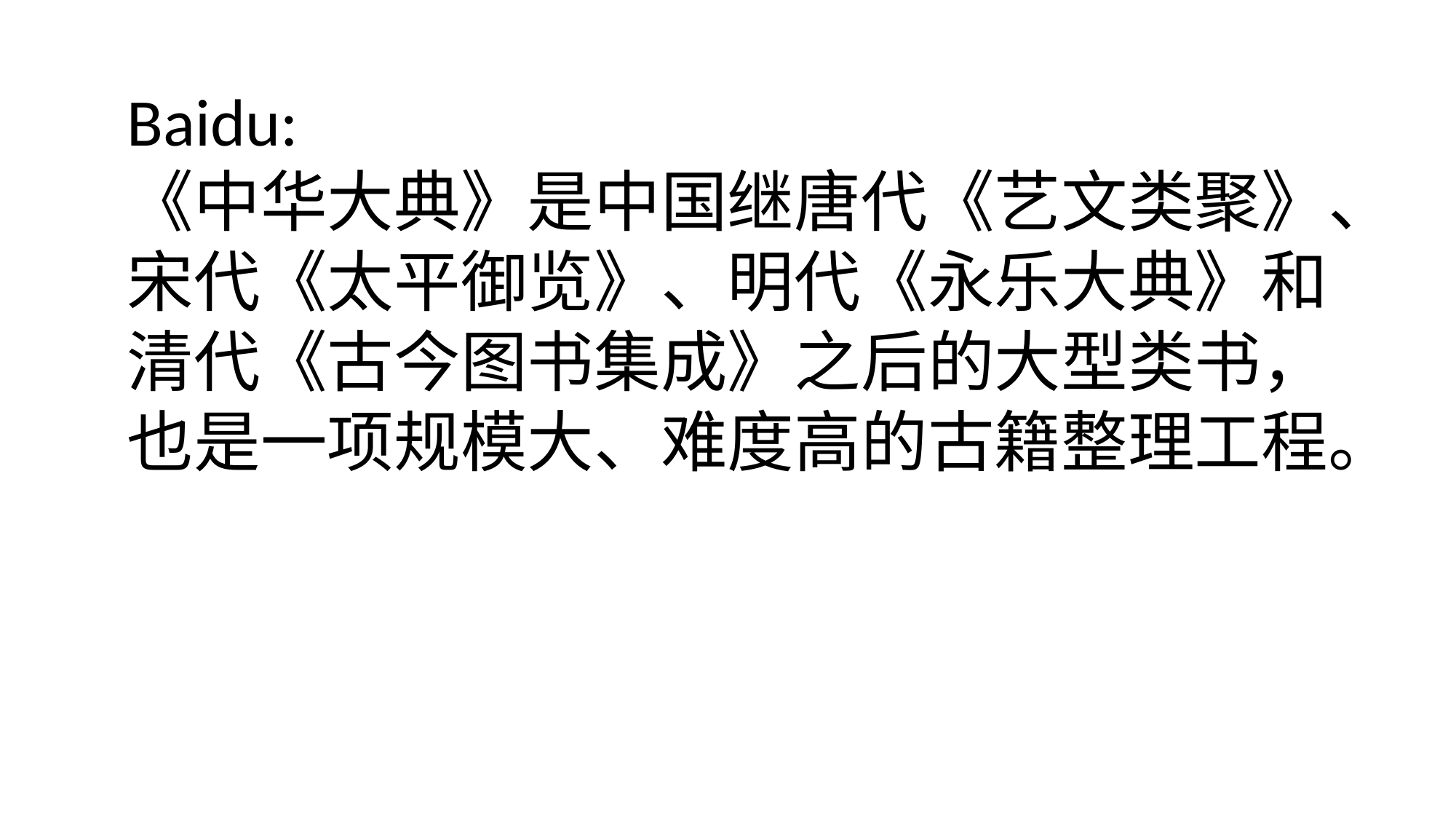

Baidu:
《中华大典》是中国继唐代《艺文类聚》、宋代《太平御览》、明代《永乐大典》和清代《古今图书集成》之后的大型类书，也是一项规模大、难度高的古籍整理工程。